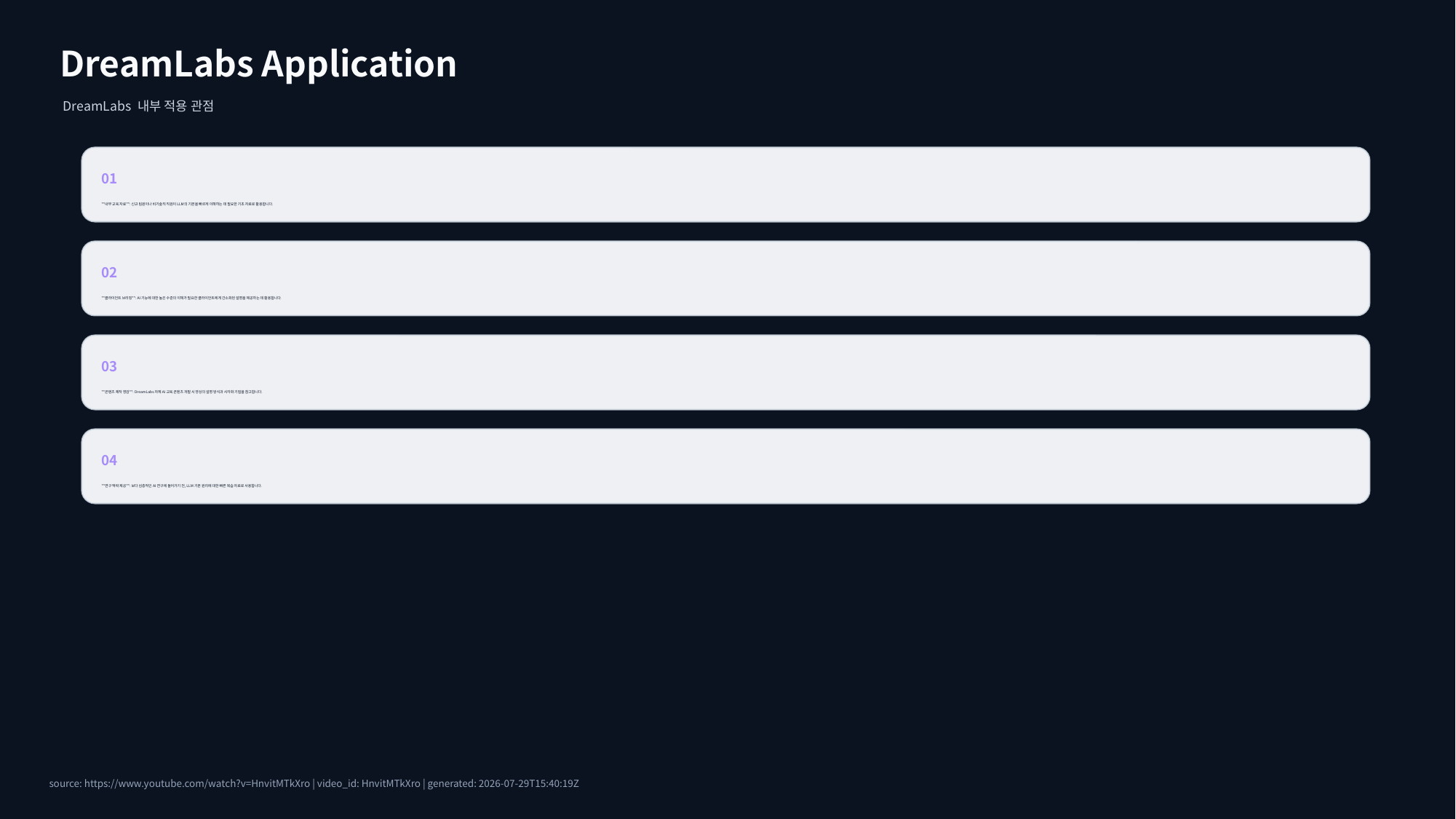

DreamLabs Application
DreamLabs 내부 적용 관점

01
**내부 교육 자료**: 신규 팀원이나 비기술직 직원이 LLM의 기본을 빠르게 이해하는 데 필요한 기초 자료로 활용합니다.

02
**클라이언트 브리핑**: AI 기능에 대한 높은 수준의 이해가 필요한 클라이언트에게 간소화된 설명을 제공하는 데 활용합니다.

03
**콘텐츠 제작 영감**: DreamLabs 자체 AI 교육 콘텐츠 개발 시 영상의 설명 방식과 시각화 기법을 참고합니다.

04
**연구 맥락 제공**: 보다 심층적인 AI 연구에 들어가기 전, LLM 기본 원리에 대한 빠른 복습 자료로 사용합니다.
source: https://www.youtube.com/watch?v=HnvitMTkXro | video_id: HnvitMTkXro | generated: 2026-07-29T15:40:19Z